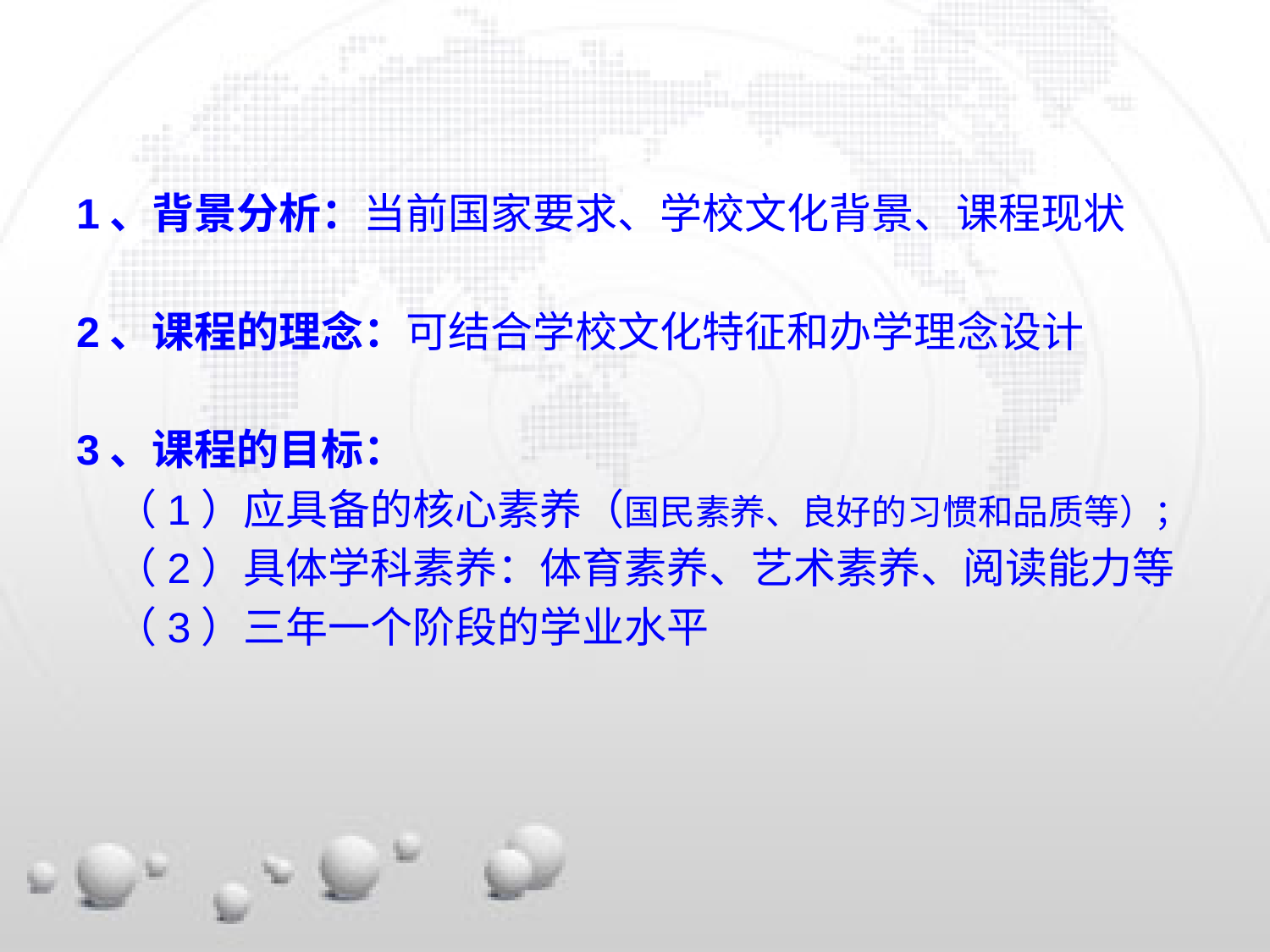

1、背景分析：当前国家要求、学校文化背景、课程现状

2、课程的理念：可结合学校文化特征和办学理念设计

3、课程的目标：
   （1）应具备的核心素养（国民素养、良好的习惯和品质等）；
   （2）具体学科素养：体育素养、艺术素养、阅读能力等
   （3）三年一个阶段的学业水平